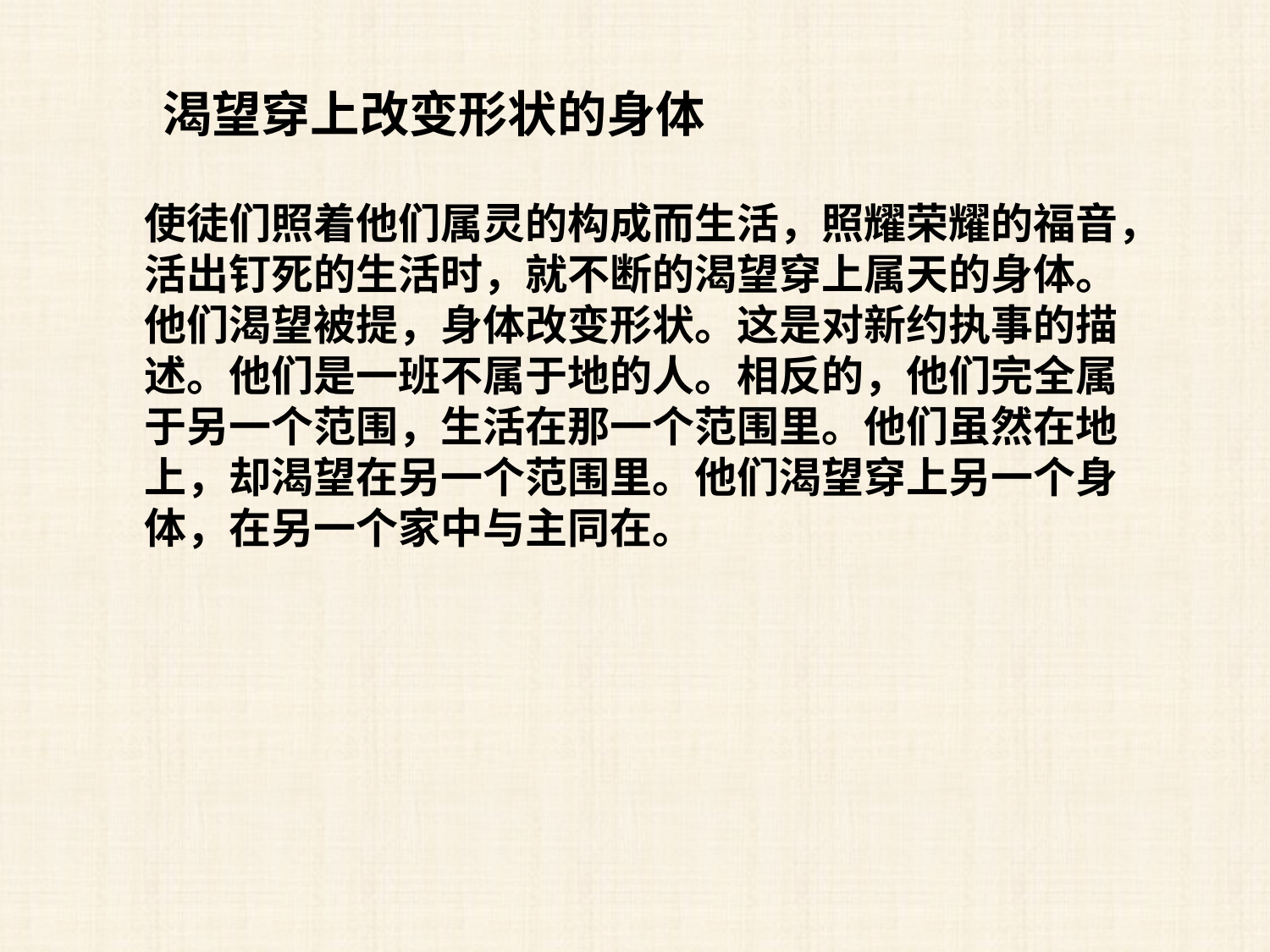

渴望穿上改变形状的身体
使徒们照着他们属灵的构成而生活，照耀荣耀的福音，活出钉死的生活时，就不断的渴望穿上属天的身体。他们渴望被提，身体改变形状。这是对新约执事的描述。他们是一班不属于地的人。相反的，他们完全属于另一个范围，生活在那一个范围里。他们虽然在地上，却渴望在另一个范围里。他们渴望穿上另一个身体，在另一个家中与主同在。